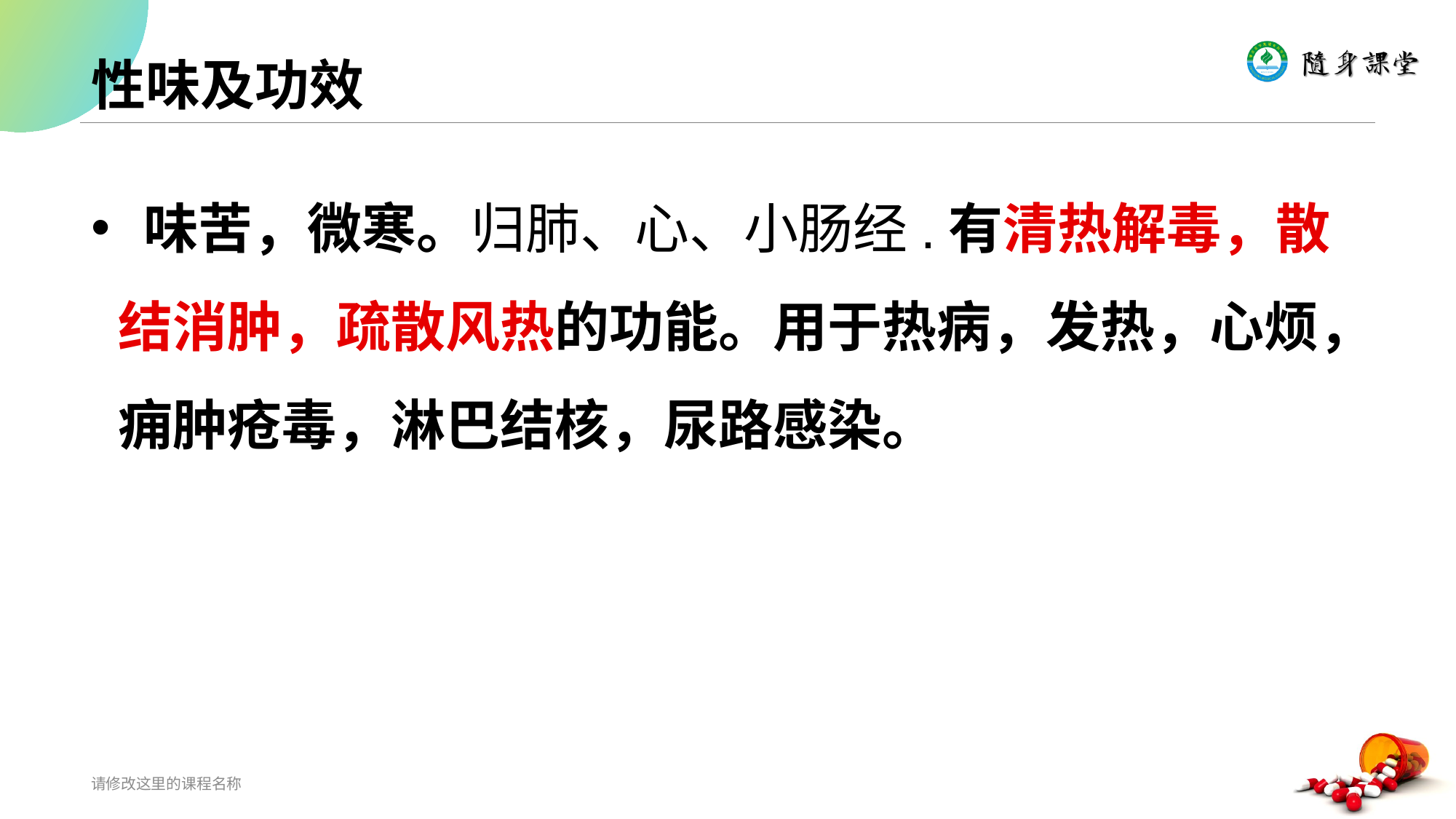

# 性味及功效
 味苦，微寒。归肺、心、小肠经.有清热解毒，散结消肿，疏散风热的功能。用于热病，发热，心烦，痈肿疮毒，淋巴结核，尿路感染。

请修改这里的课程名称
15